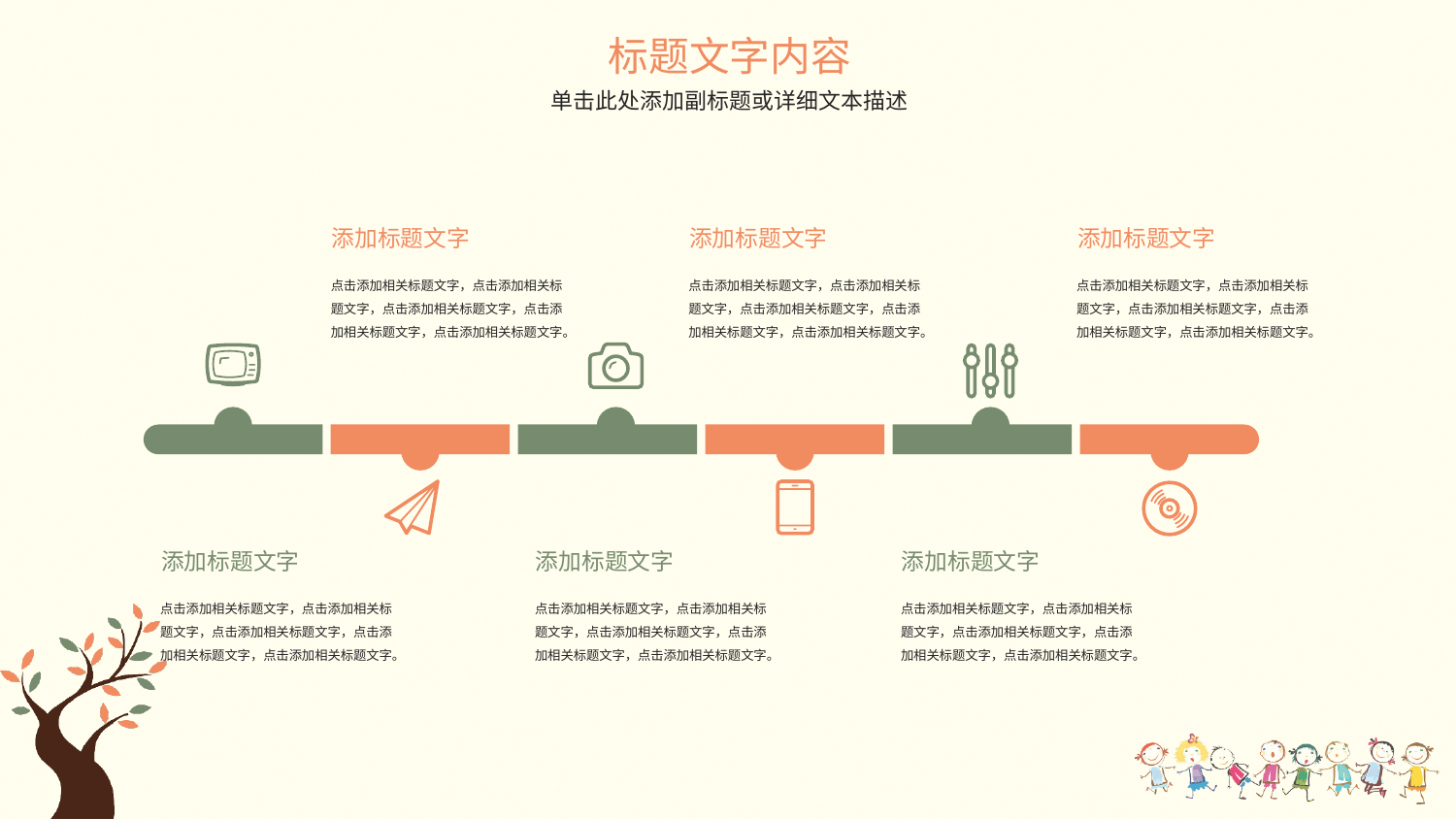

标题文字内容
单击此处添加副标题或详细文本描述
添加标题文字
添加标题文字
添加标题文字
点击添加相关标题文字，点击添加相关标题文字，点击添加相关标题文字，点击添加相关标题文字，点击添加相关标题文字。
点击添加相关标题文字，点击添加相关标题文字，点击添加相关标题文字，点击添加相关标题文字，点击添加相关标题文字。
点击添加相关标题文字，点击添加相关标题文字，点击添加相关标题文字，点击添加相关标题文字，点击添加相关标题文字。

添加标题文字
添加标题文字
添加标题文字
点击添加相关标题文字，点击添加相关标题文字，点击添加相关标题文字，点击添加相关标题文字，点击添加相关标题文字。
点击添加相关标题文字，点击添加相关标题文字，点击添加相关标题文字，点击添加相关标题文字，点击添加相关标题文字。
点击添加相关标题文字，点击添加相关标题文字，点击添加相关标题文字，点击添加相关标题文字，点击添加相关标题文字。